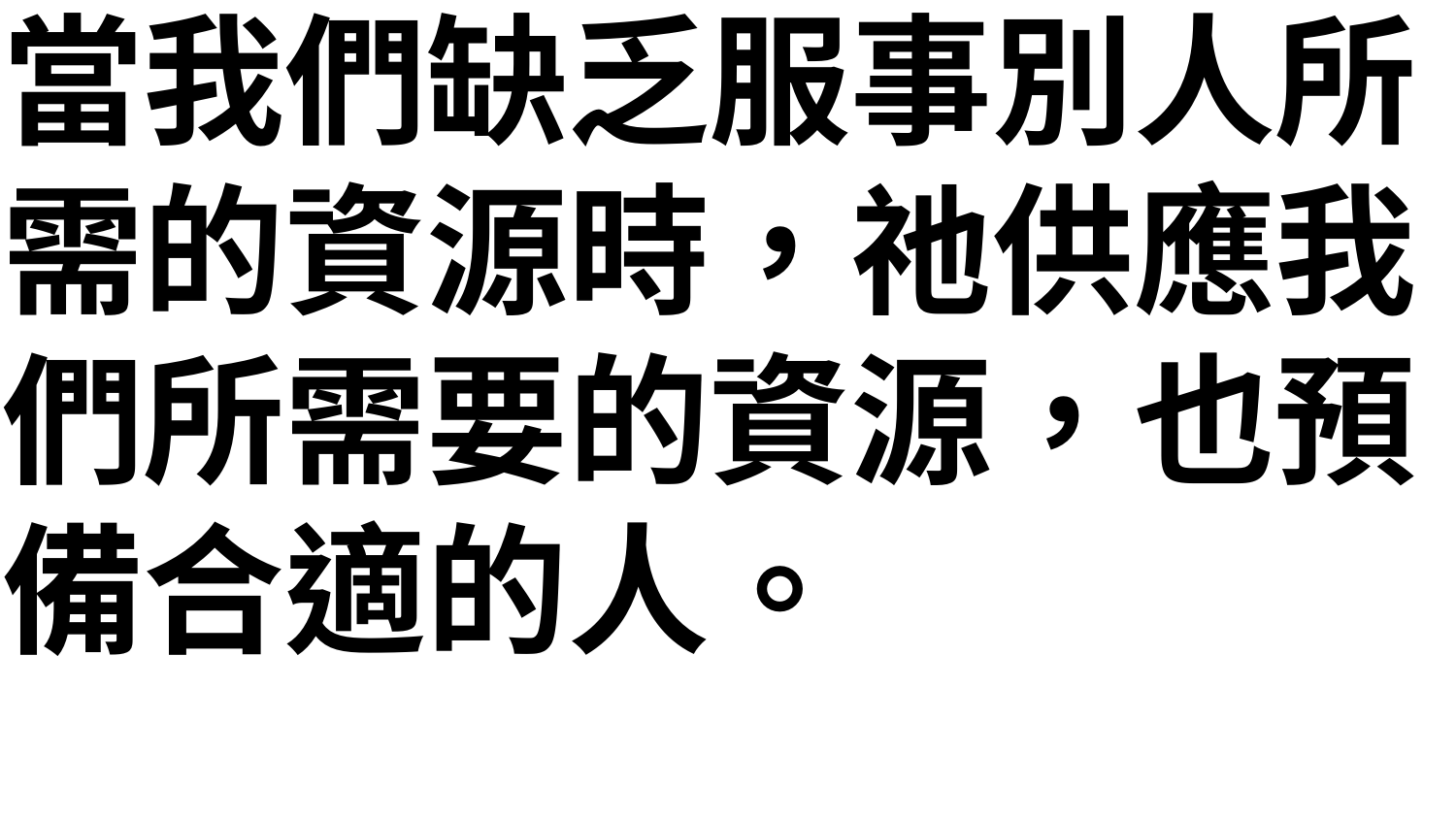

當我們缺乏服事別人所需的資源時，祂供應我們所需要的資源，也預備合適的人。